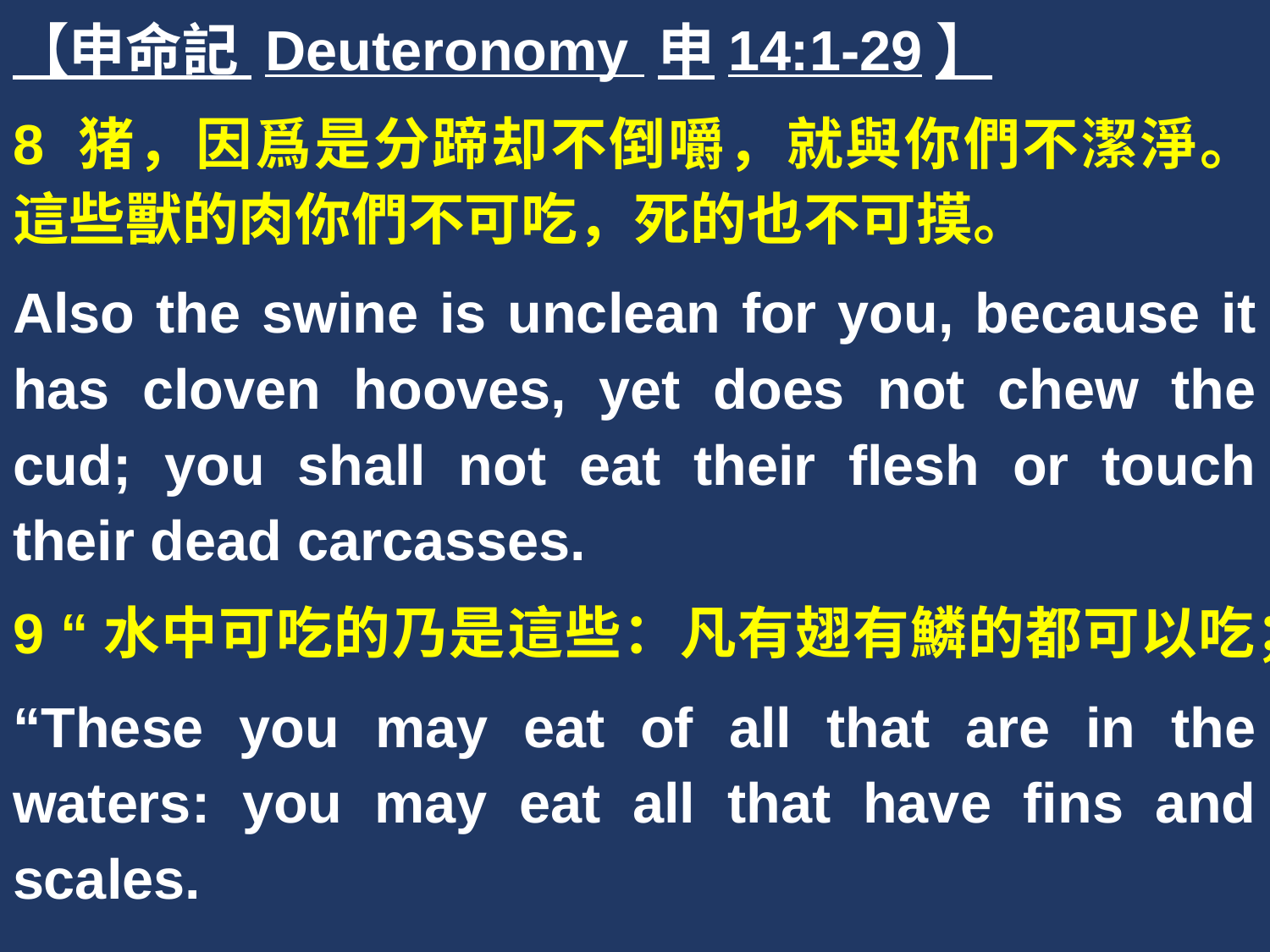

【申命記 Deuteronomy 申14:1-29】
8 猪，因爲是分蹄却不倒嚼，就與你們不潔淨。這些獸的肉你們不可吃，死的也不可摸。
Also the swine is unclean for you, because it has cloven hooves, yet does not chew the cud; you shall not eat their flesh or touch their dead carcasses.
9 “水中可吃的乃是這些：凡有翅有鱗的都可以吃；
“These you may eat of all that are in the waters: you may eat all that have fins and scales.